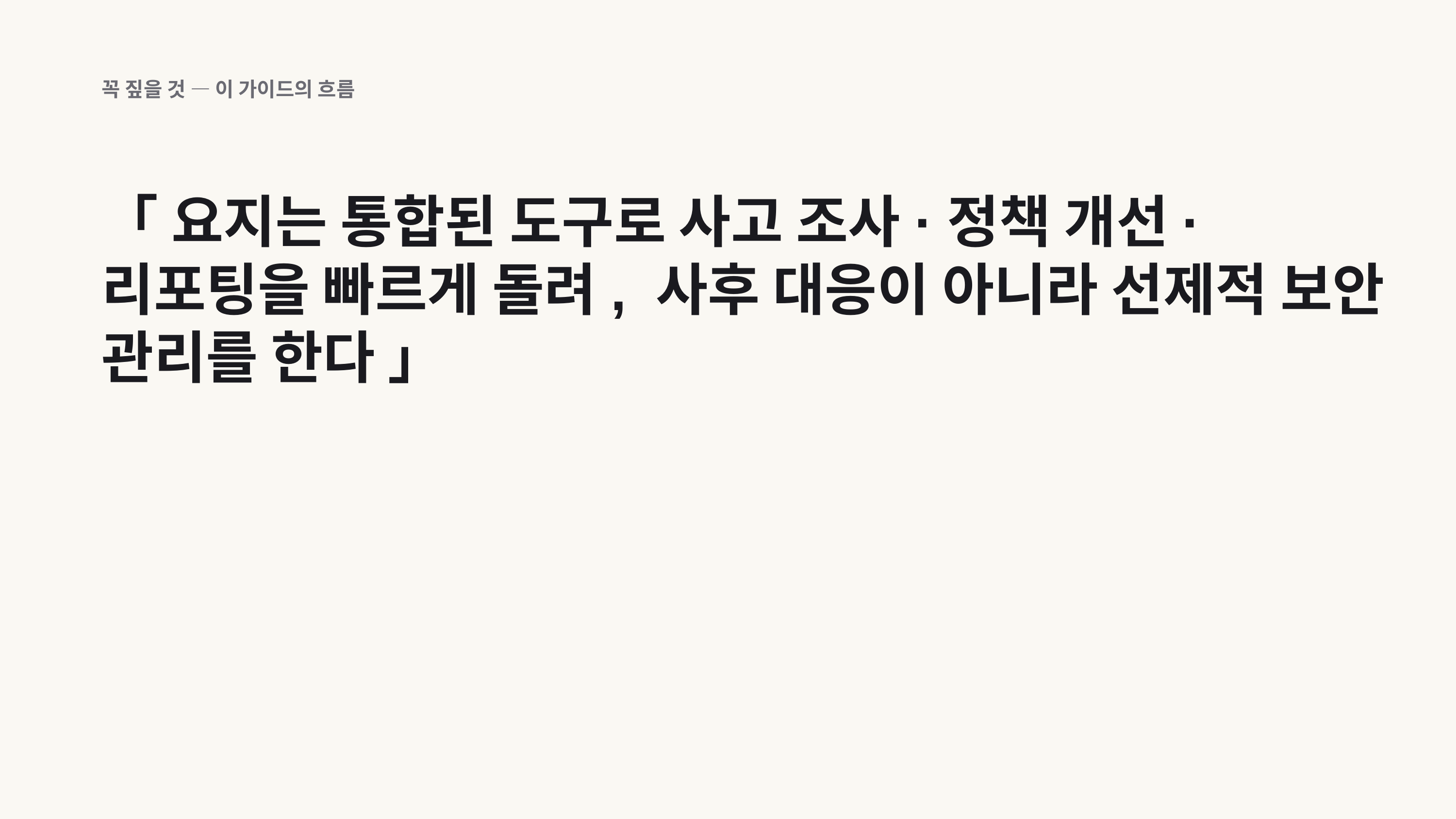

꼭 짚을 것 — 이 가이드의 흐름
「 요지는 통합된 도구로 사고 조사·정책 개선·리포팅을 빠르게 돌려, 사후 대응이 아니라 선제적 보안 관리를 한다 」